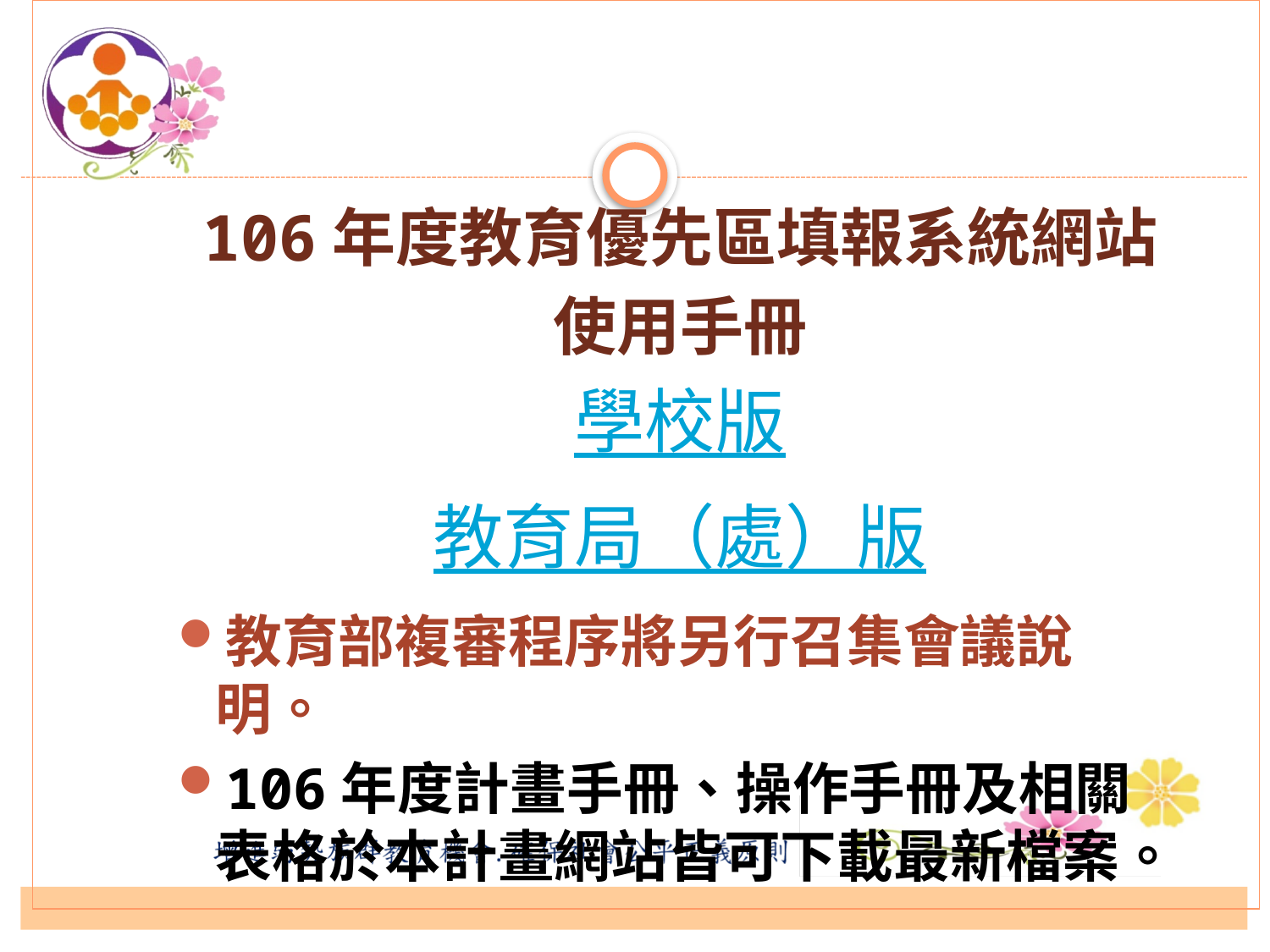

106年度教育優先區填報系統網站
使用手冊
學校版
教育局（處）版
教育部複審程序將另行召集會議說明。
106年度計畫手冊、操作手冊及相關表格於本計畫網站皆可下載最新檔案。